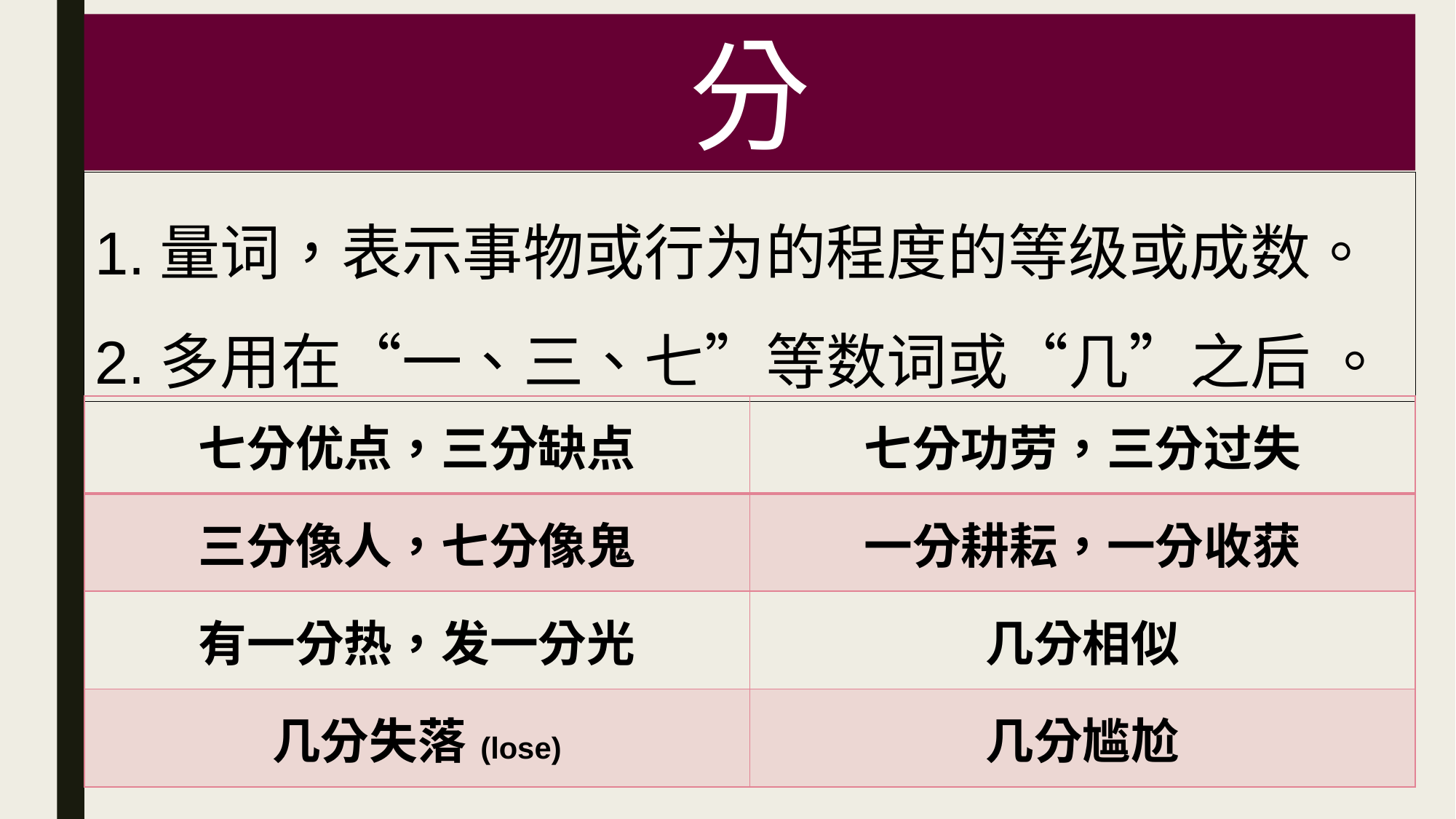

分
1.量词，表示事物或行为的程度的等级或成数。
2.多用在“一、三、七”等数词或“几”之后 。
| 七分优点，三分缺点 | 七分功劳，三分过失 |
| --- | --- |
| 三分像人，七分像鬼 | 一分耕耘，一分收获 |
| 有一分热，发一分光 | 几分相似 |
| 几分失落(lose) | 几分尴尬 |